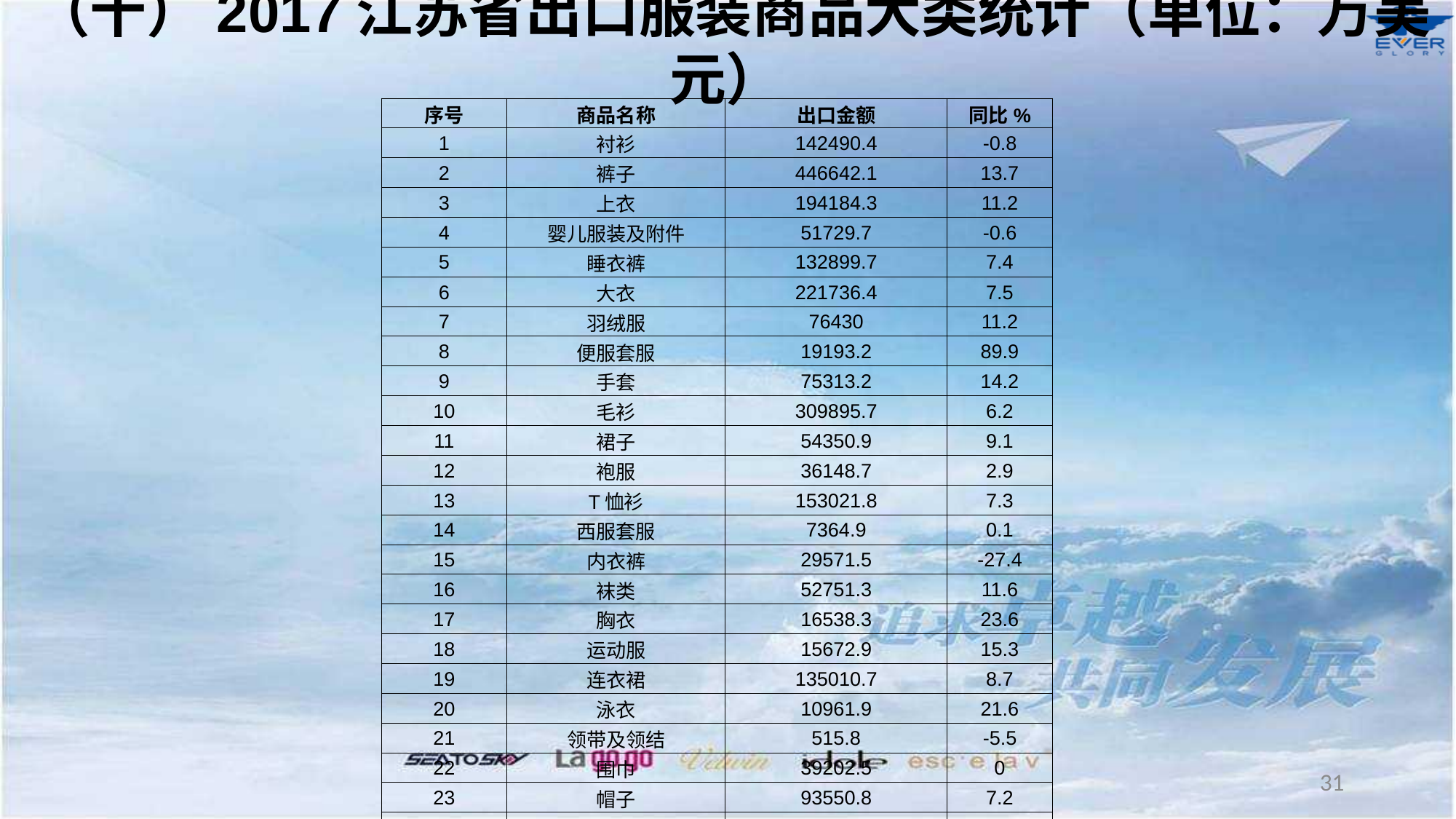

（十）2017江苏省出口服装商品大类统计（单位：万美元）
| 序号 | 商品名称 | 出口金额 | 同比% |
| --- | --- | --- | --- |
| 1 | 衬衫 | 142490.4 | -0.8 |
| 2 | 裤子 | 446642.1 | 13.7 |
| 3 | 上衣 | 194184.3 | 11.2 |
| 4 | 婴儿服装及附件 | 51729.7 | -0.6 |
| 5 | 睡衣裤 | 132899.7 | 7.4 |
| 6 | 大衣 | 221736.4 | 7.5 |
| 7 | 羽绒服 | 76430 | 11.2 |
| 8 | 便服套服 | 19193.2 | 89.9 |
| 9 | 手套 | 75313.2 | 14.2 |
| 10 | 毛衫 | 309895.7 | 6.2 |
| 11 | 裙子 | 54350.9 | 9.1 |
| 12 | 袍服 | 36148.7 | 2.9 |
| 13 | T恤衫 | 153021.8 | 7.3 |
| 14 | 西服套服 | 7364.9 | 0.1 |
| 15 | 内衣裤 | 29571.5 | -27.4 |
| 16 | 袜类 | 52751.3 | 11.6 |
| 17 | 胸衣 | 16538.3 | 23.6 |
| 18 | 运动服 | 15672.9 | 15.3 |
| 19 | 连衣裙 | 135010.7 | 8.7 |
| 20 | 泳衣 | 10961.9 | 21.6 |
| 21 | 领带及领结 | 515.8 | -5.5 |
| 22 | 围巾 | 39202.5 | 0 |
| 23 | 帽子 | 93550.8 | 7.2 |
| 24 | 手帕 | 3107.9 | -4.2 |
31